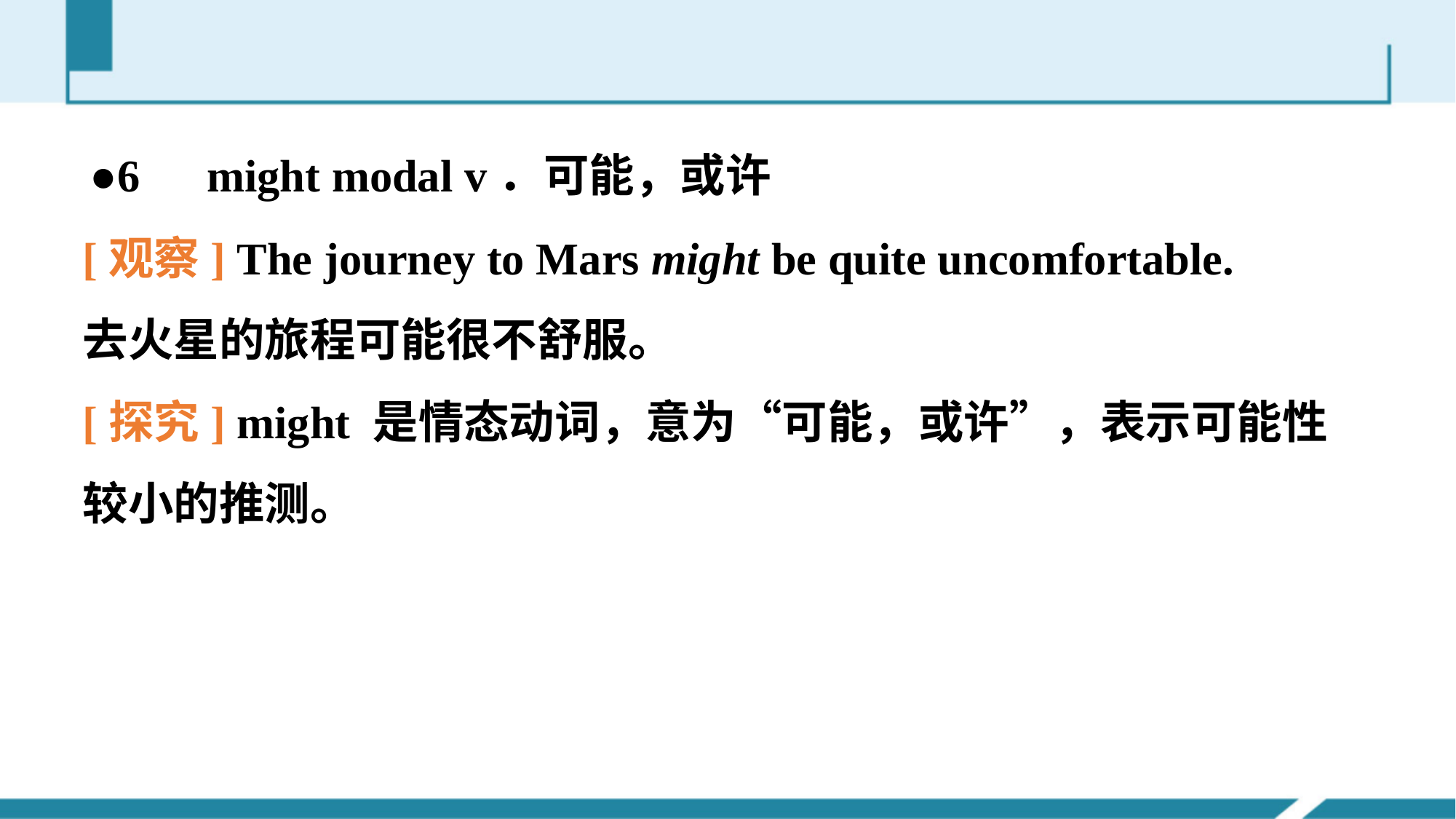

●6　might modal v．可能，或许
[观察] The journey to Mars might be quite uncomfortable.
去火星的旅程可能很不舒服。
[探究] might 是情态动词，意为“可能，或许”，表示可能性较小的推测。